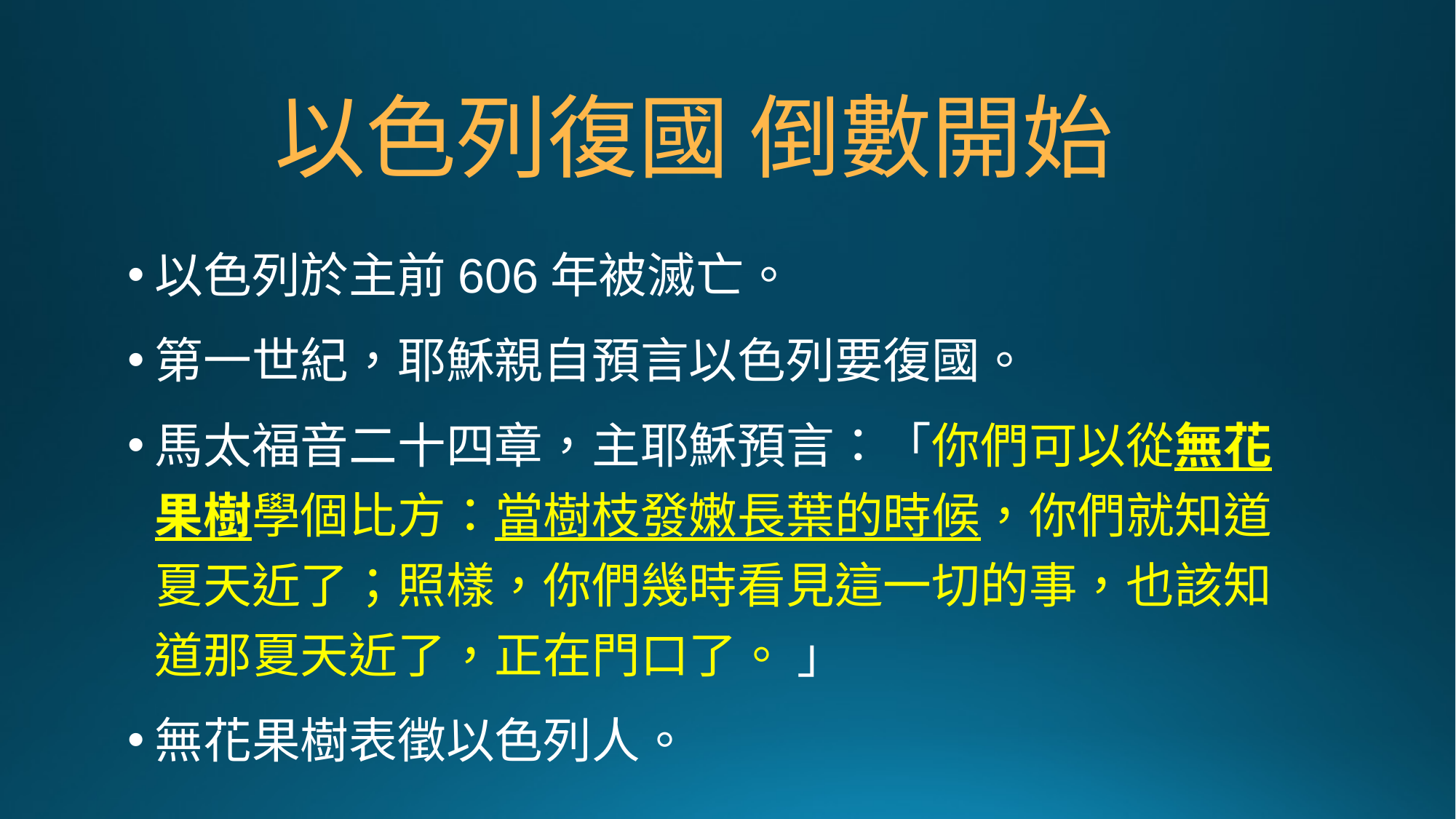

# 以色列復國 倒數開始
以色列於主前606年被滅亡。
第一世紀，耶穌親自預言以色列要復國。
馬太福音二十四章，主耶穌預言：「你們可以從無花果樹學個比方：當樹枝發嫩長葉的時候，你們就知道夏天近了；照樣，你們幾時看見這一切的事，也該知道那夏天近了，正在門口了。 」
無花果樹表徵以色列人。